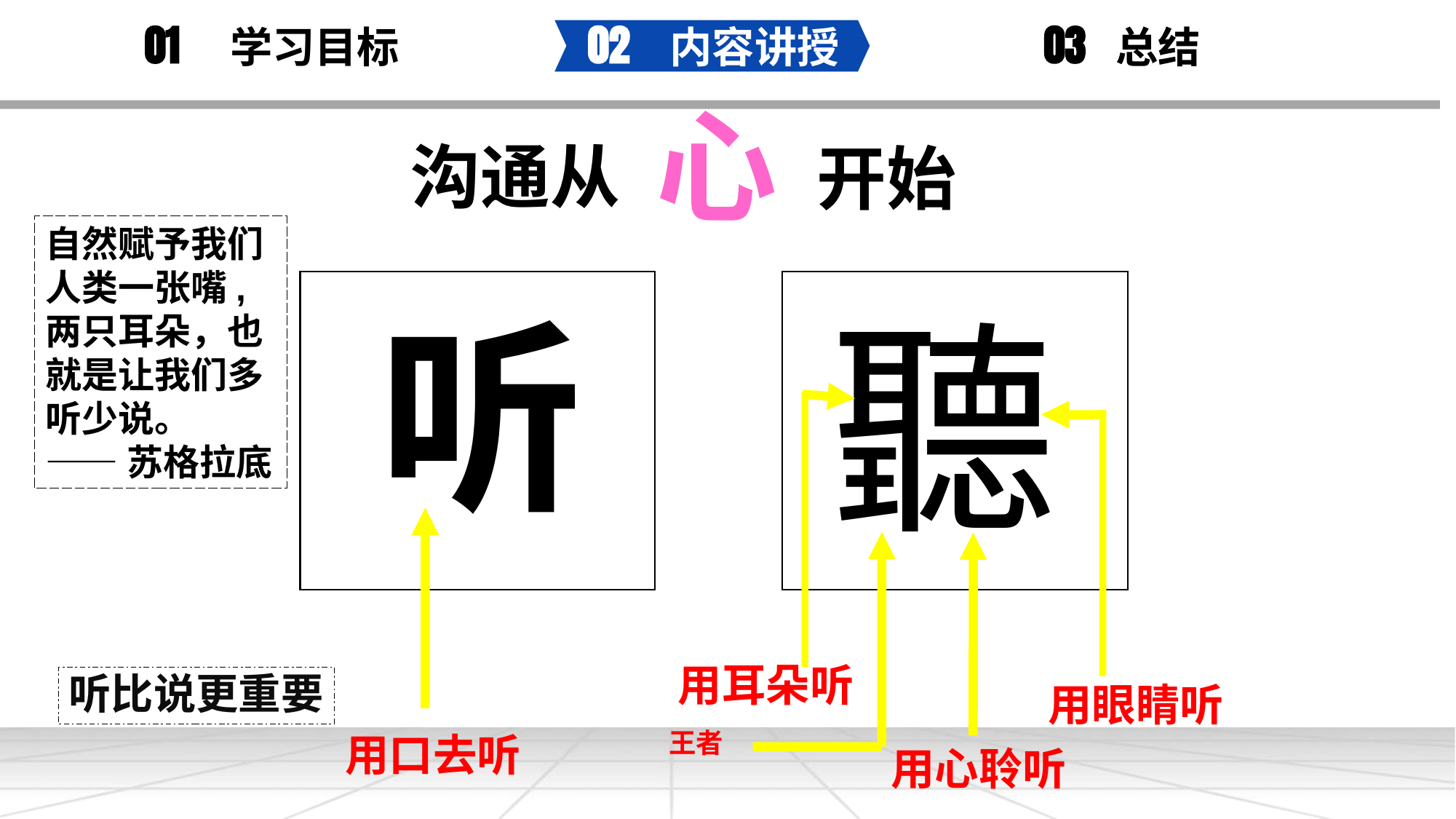

02   内容讲授
03  总结
01    学习目标
心

沟通从
开始
自然赋予我们人类一张嘴, 两只耳朵，也就是让我们多听少说。
——苏格拉底
听

聽

用耳朵听
听比说更重要
用眼睛听
王者
用口去听
用心聆听